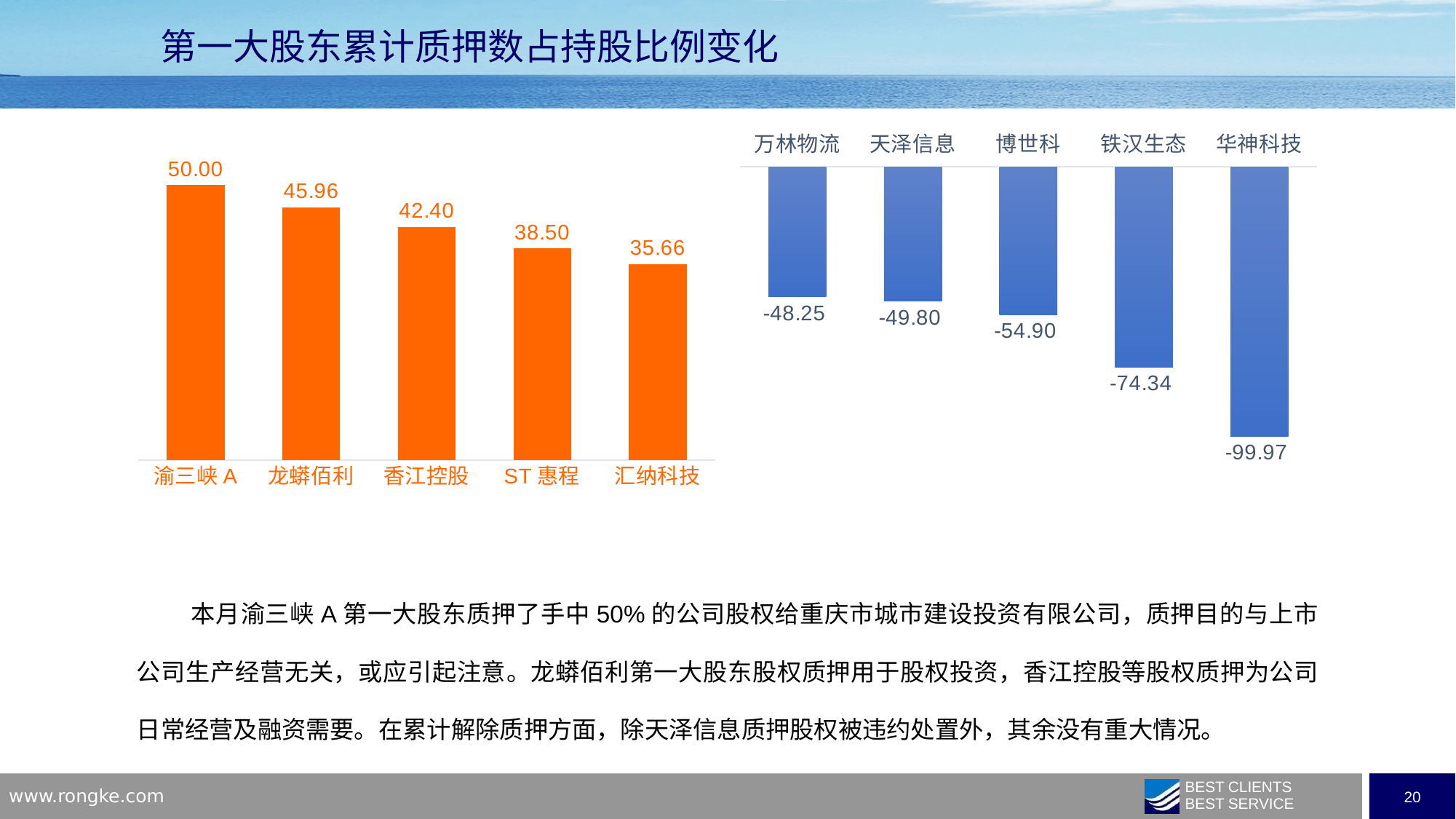

第一大股东累计质押数占持股比例变化

### Chart

| Category |  |
|---|---|
| 渝三峡A | 50.0 |
| 龙蟒佰利 | 45.9627 |
| 香江控股 | 42.4043 |
| ST惠程 | 38.5033 |
| 汇纳科技 | 35.66009999999999 |

### Chart

| Category |  |
|---|---|
| 万林物流 | -48.2509 |
| 天泽信息 | -49.80460000000001 |
| 博世科 | -54.8968 |
| 铁汉生态 | -74.3438 |
| 华神科技 | -99.9719 |
本月渝三峡A第一大股东质押了手中50%的公司股权给重庆市城市建设投资有限公司，质押目的与上市公司生产经营无关，或应引起注意。龙蟒佰利第一大股东股权质押用于股权投资，香江控股等股权质押为公司日常经营及融资需要。在累计解除质押方面，除天泽信息质押股权被违约处置外，其余没有重大情况。